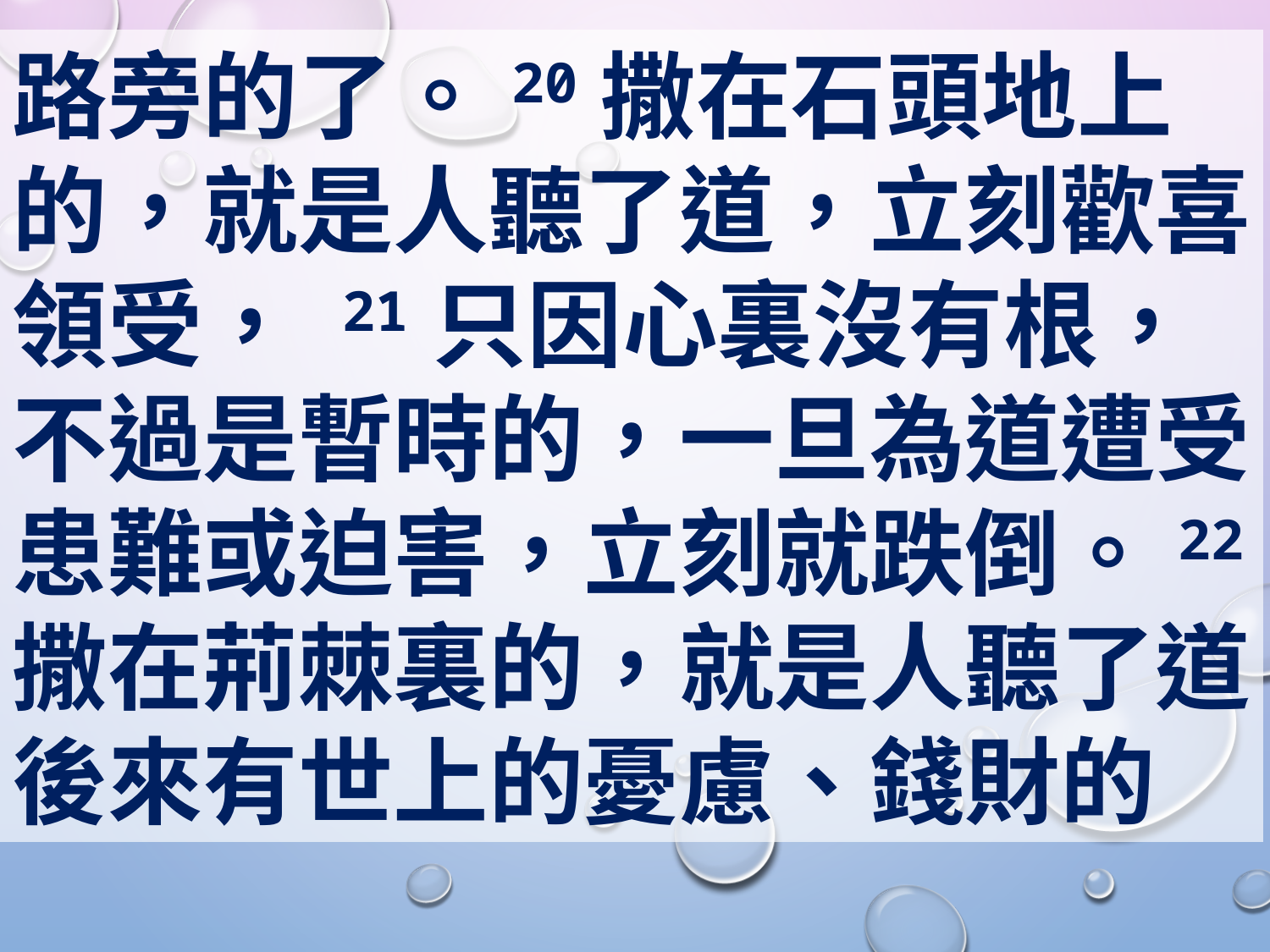

路旁的了。20撒在石頭地上的，就是人聽了道，立刻歡喜領受， 21只因心裏沒有根，不過是暫時的，一旦為道遭受患難或迫害，立刻就跌倒。22撒在荊棘裏的，就是人聽了道，後來有世上的憂慮、錢財的